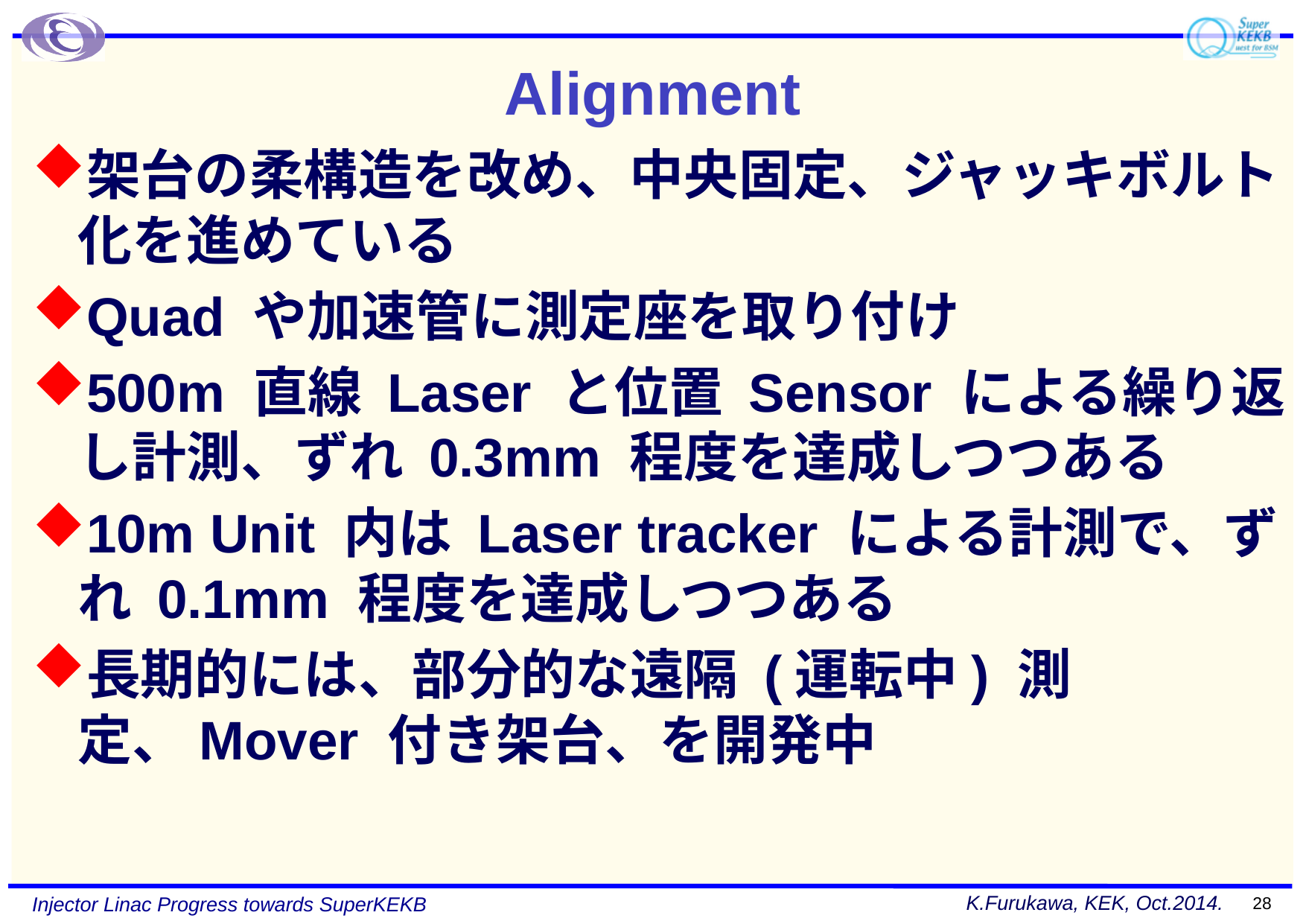

# Alignment
架台の柔構造を改め、中央固定、ジャッキボルト化を進めている
Quad や加速管に測定座を取り付け
500m 直線 Laser と位置 Sensor による繰り返し計測、ずれ 0.3mm 程度を達成しつつある
10m Unit 内は Laser tracker による計測で、ずれ 0.1mm 程度を達成しつつある
長期的には、部分的な遠隔 (運転中) 測定、Mover 付き架台、を開発中

28